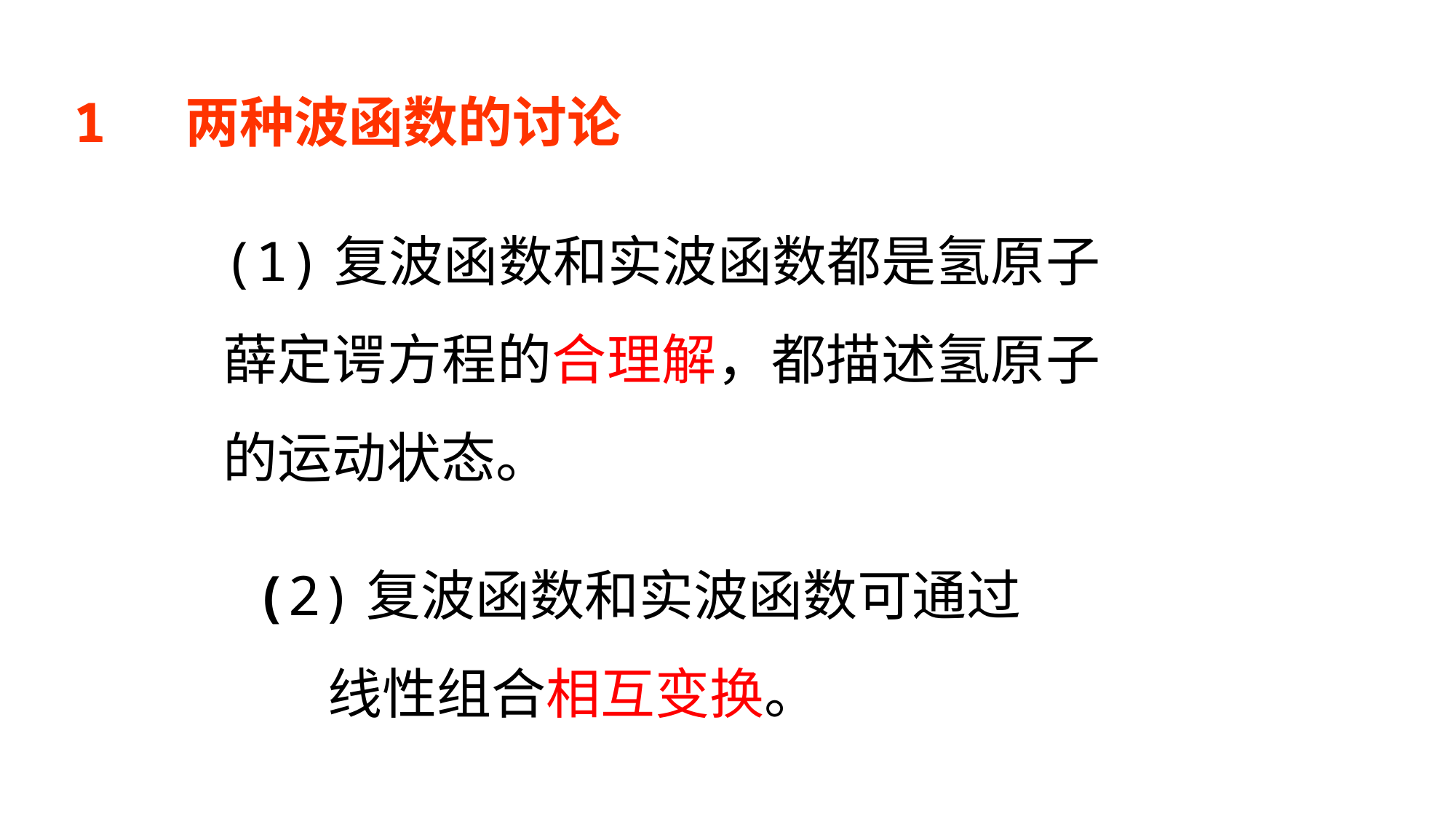

1  两种波函数的讨论
(1)复波函数和实波函数都是氢原子薛定谔方程的合理解，都描述氢原子的运动状态。

(2)复波函数和实波函数可通过线性组合相互变换。